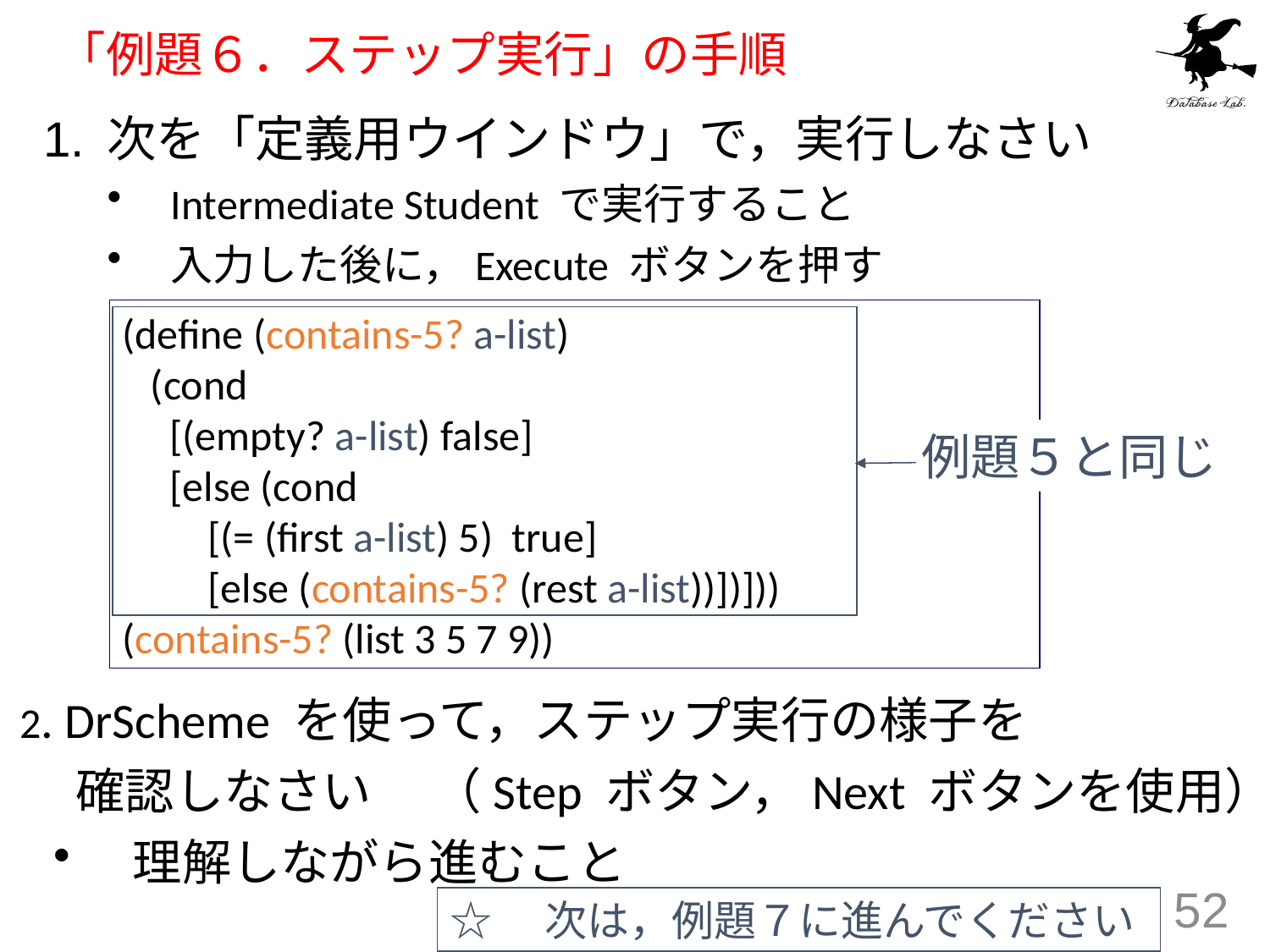

# 「例題６．ステップ実行」の手順
次を「定義用ウインドウ」で，実行しなさい
Intermediate Student で実行すること
入力した後に，Execute ボタンを押す
(define (contains-5? a-list)
   (cond
     [(empty? a-list) false]
     [else (cond
         [(= (first a-list) 5)  true]
         [else (contains-5? (rest a-list))])]))
(contains-5? (list 3 5 7 9))

例題５と同じ

2. DrScheme を使って，ステップ実行の様子を
    確認しなさい　 （Step ボタン，Next ボタンを使用）
　理解しながら進むこと
52
☆　次は，例題７に進んでください